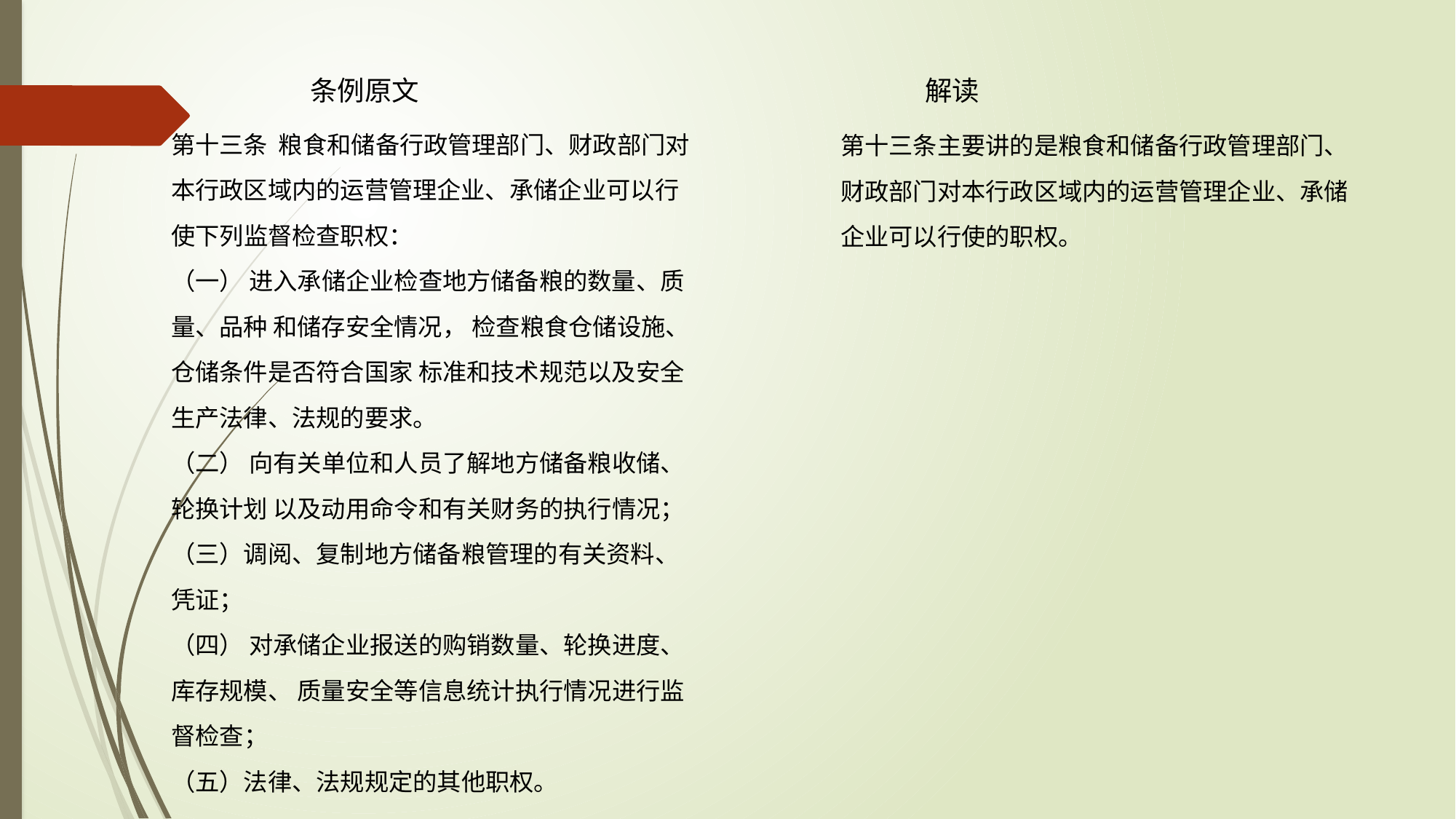

条例原文                                                                                  解读
第十三条  粮食和储备行政管理部门、财政部门对本行政区域内的运营管理企业、承储企业可以行使下列监督检查职权：
（一） 进入承储企业检查地方储备粮的数量、质量、品种 和储存安全情况， 检查粮食仓储设施、仓储条件是否符合国家 标准和技术规范以及安全生产法律、法规的要求。
（二） 向有关单位和人员了解地方储备粮收储、轮换计划 以及动用命令和有关财务的执行情况；
（三）调阅、复制地方储备粮管理的有关资料、凭证；
（四） 对承储企业报送的购销数量、轮换进度、库存规模、 质量安全等信息统计执行情况进行监督检查；
（五）法律、法规规定的其他职权。
第十三条主要讲的是粮食和储备行政管理部门、财政部门对本行政区域内的运营管理企业、承储企业可以行使的职权。